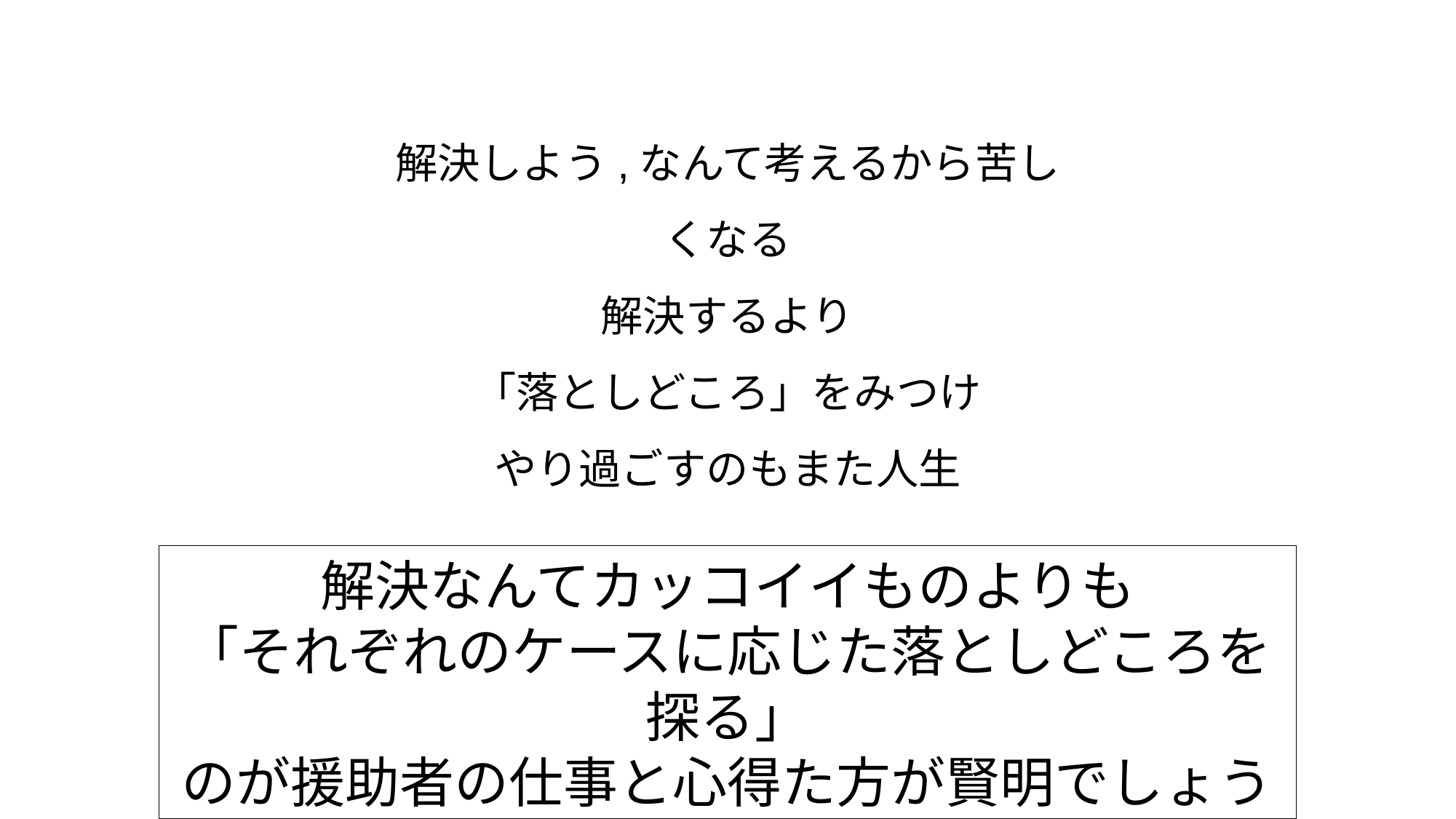

解決しよう,なんて考えるから苦しくなる
解決するより
「落としどころ」をみつけ
やり過ごすのもまた人生
解決なんてカッコイイものよりも
「それぞれのケースに応じた落としどころを探る」
のが援助者の仕事と心得た方が賢明でしょう